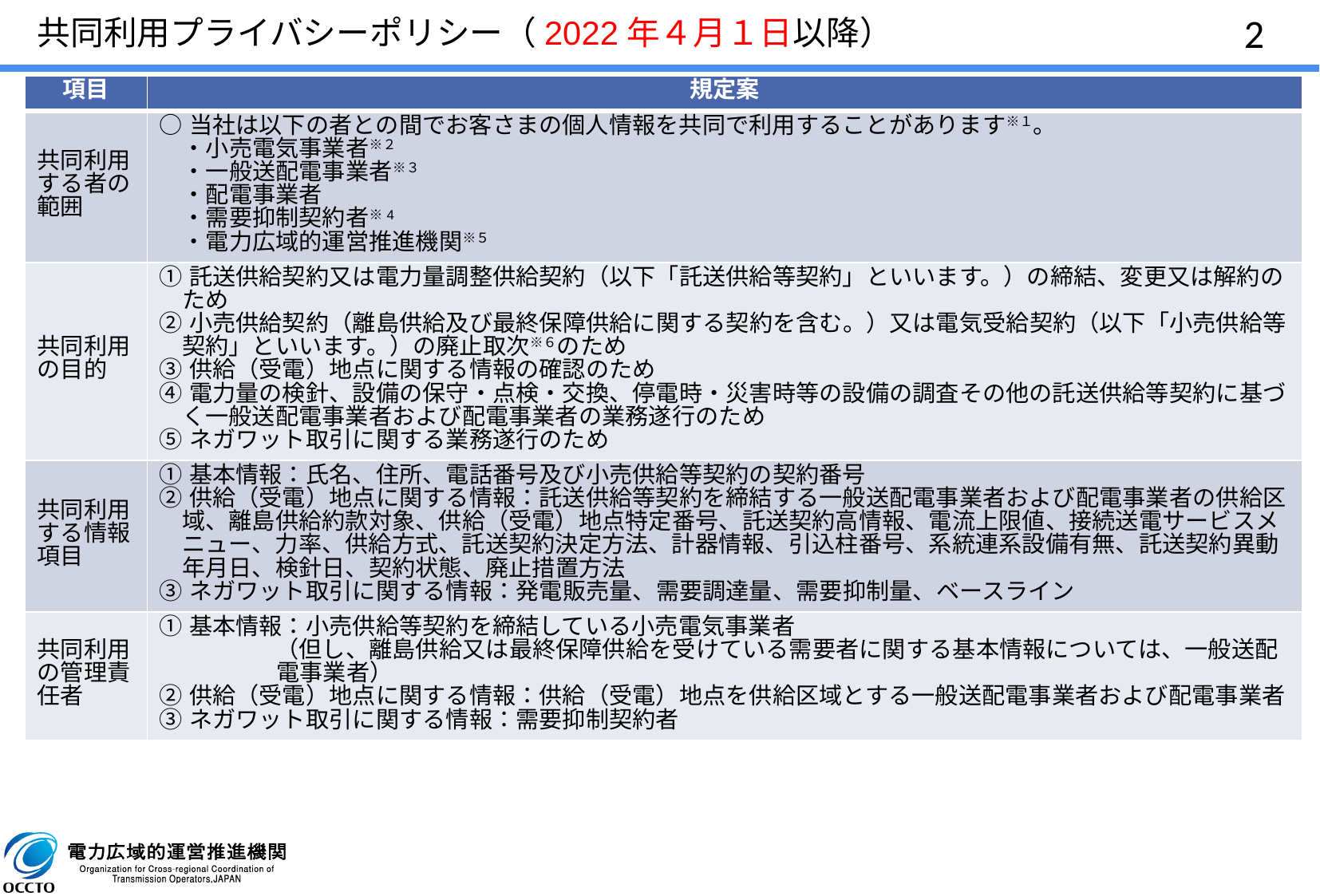

# 共同利用プライバシーポリシー（2022年４月１日以降）
| 項目 | 規定案 |
| --- | --- |
| 共同利用する者の範囲 | ○当社は以下の者との間でお客さまの個人情報を共同で利用することがあります※１。 　・小売電気事業者※２　　　　　　 　・一般送配電事業者※３　　　　　 　・配電事業者 　・需要抑制契約者※4 　・電力広域的運営推進機関※５ |
| 共同利用の目的 | ①託送供給契約又は電力量調整供給契約（以下「託送供給等契約」といいます。）の締結、変更又は解約のため ②小売供給契約（離島供給及び最終保障供給に関する契約を含む。）又は電気受給契約（以下「小売供給等契約」といいます。）の廃止取次※６のため ③供給（受電）地点に関する情報の確認のため ④電力量の検針、設備の保守・点検・交換、停電時・災害時等の設備の調査その他の託送供給等契約に基づく一般送配電事業者および配電事業者の業務遂行のため ⑤ネガワット取引に関する業務遂行のため |
| 共同利用する情報項目 | ①基本情報：氏名、住所、電話番号及び小売供給等契約の契約番号 ②供給（受電）地点に関する情報：託送供給等契約を締結する一般送配電事業者および配電事業者の供給区域、離島供給約款対象、供給（受電）地点特定番号、託送契約高情報、電流上限値、接続送電サービスメニュー、力率、供給方式、託送契約決定方法、計器情報、引込柱番号、系統連系設備有無、託送契約異動年月日、検針日、契約状態、廃止措置方法 ③ネガワット取引に関する情報：発電販売量、需要調達量、需要抑制量、ベースライン |
| 共同利用の管理責任者 | ①基本情報：小売供給等契約を締結している小売電気事業者 　　　　　（但し、離島供給又は最終保障供給を受けている需要者に関する基本情報については、一般送配電事業者） ②供給（受電）地点に関する情報：供給（受電）地点を供給区域とする一般送配電事業者および配電事業者 ③ネガワット取引に関する情報：需要抑制契約者 |